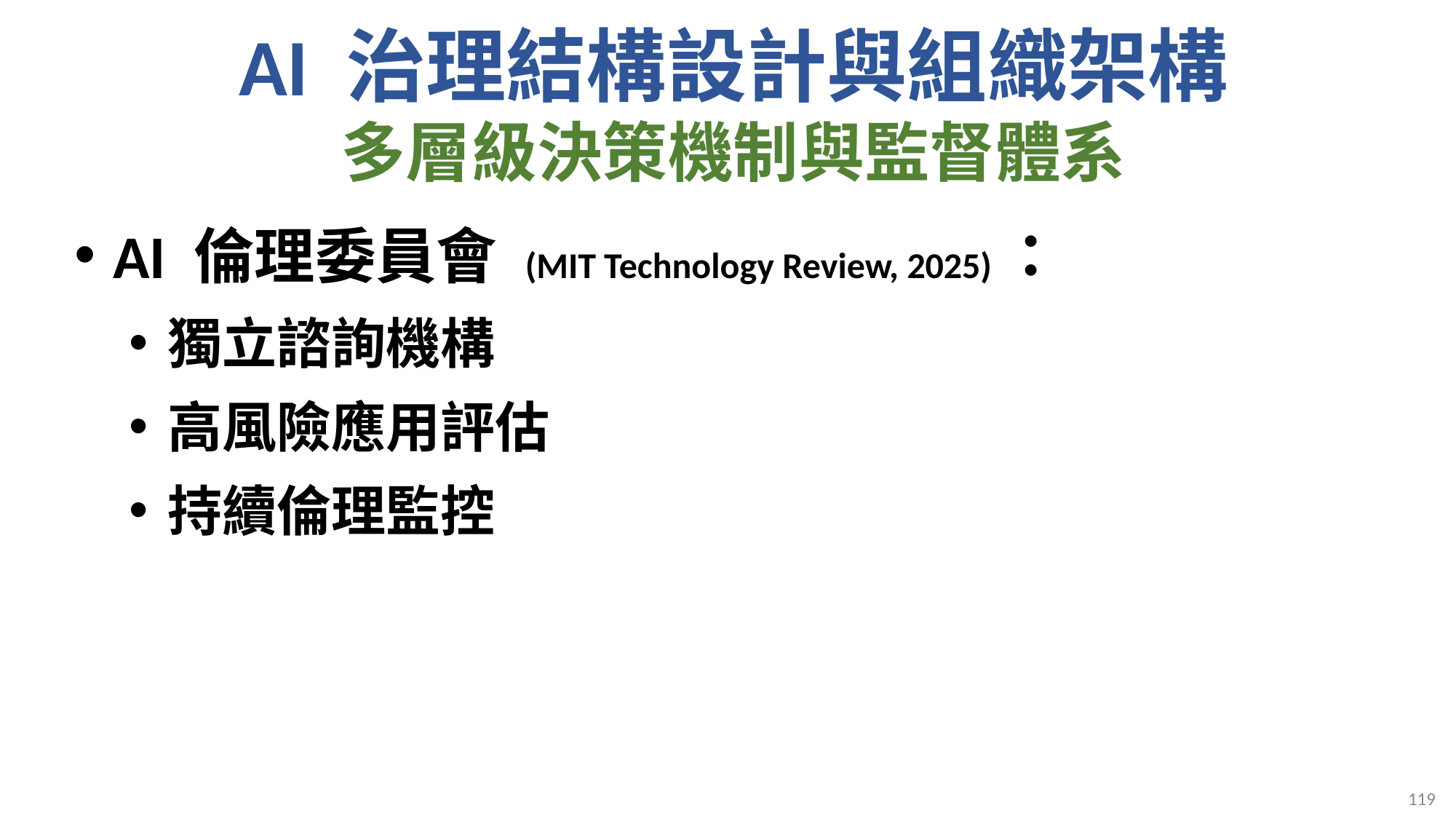

# AI 治理結構設計與組織架構 多層級決策機制與監督體系
AI 倫理委員會 (MIT Technology Review, 2025)：
獨立諮詢機構
高風險應用評估
持續倫理監控
119